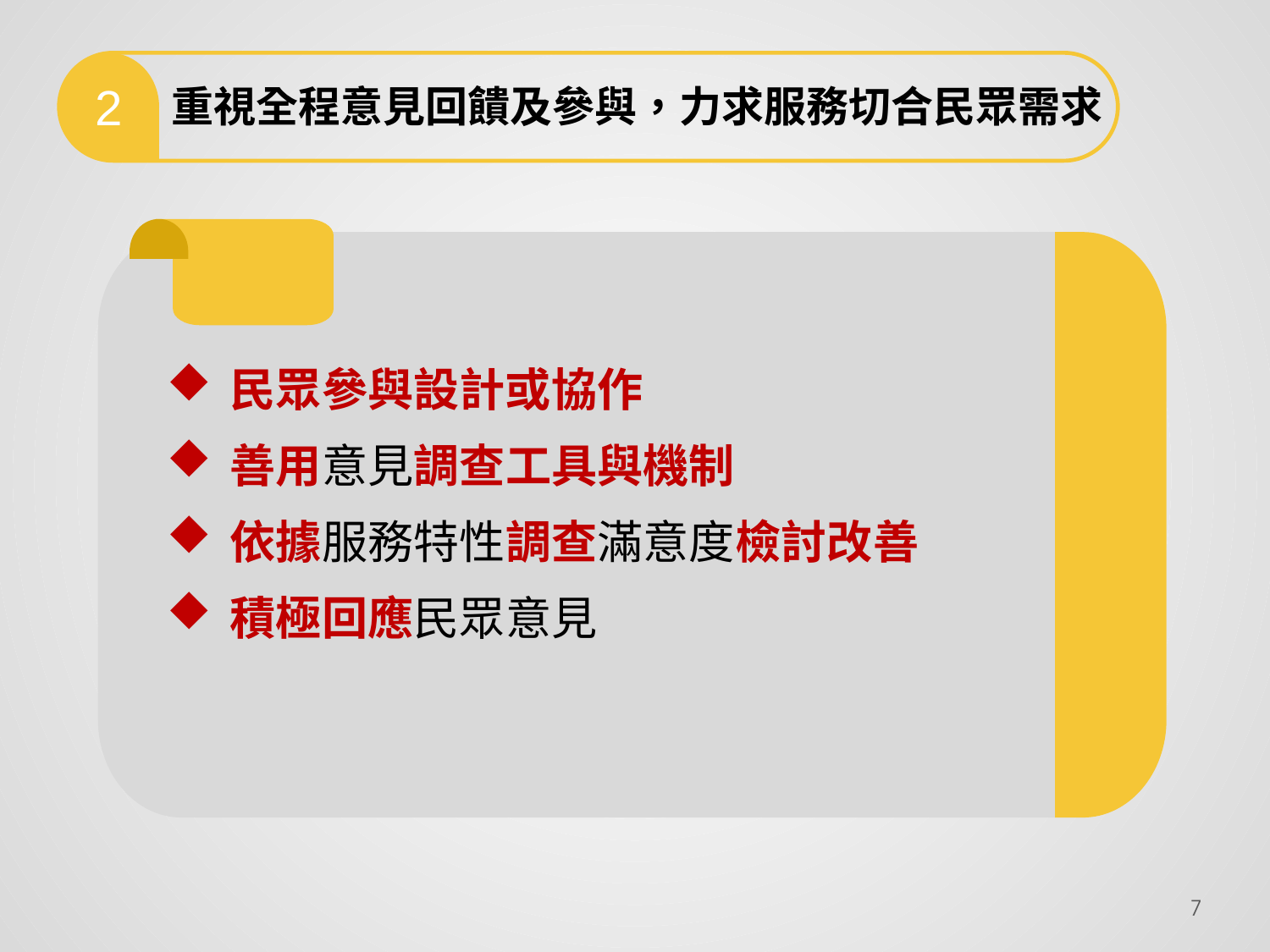

2
重視全程意見回饋及參與，力求服務切合民眾需求

民眾參與設計或協作
善用意見調查工具與機制
依據服務特性調查滿意度檢討改善
積極回應民眾意見
7